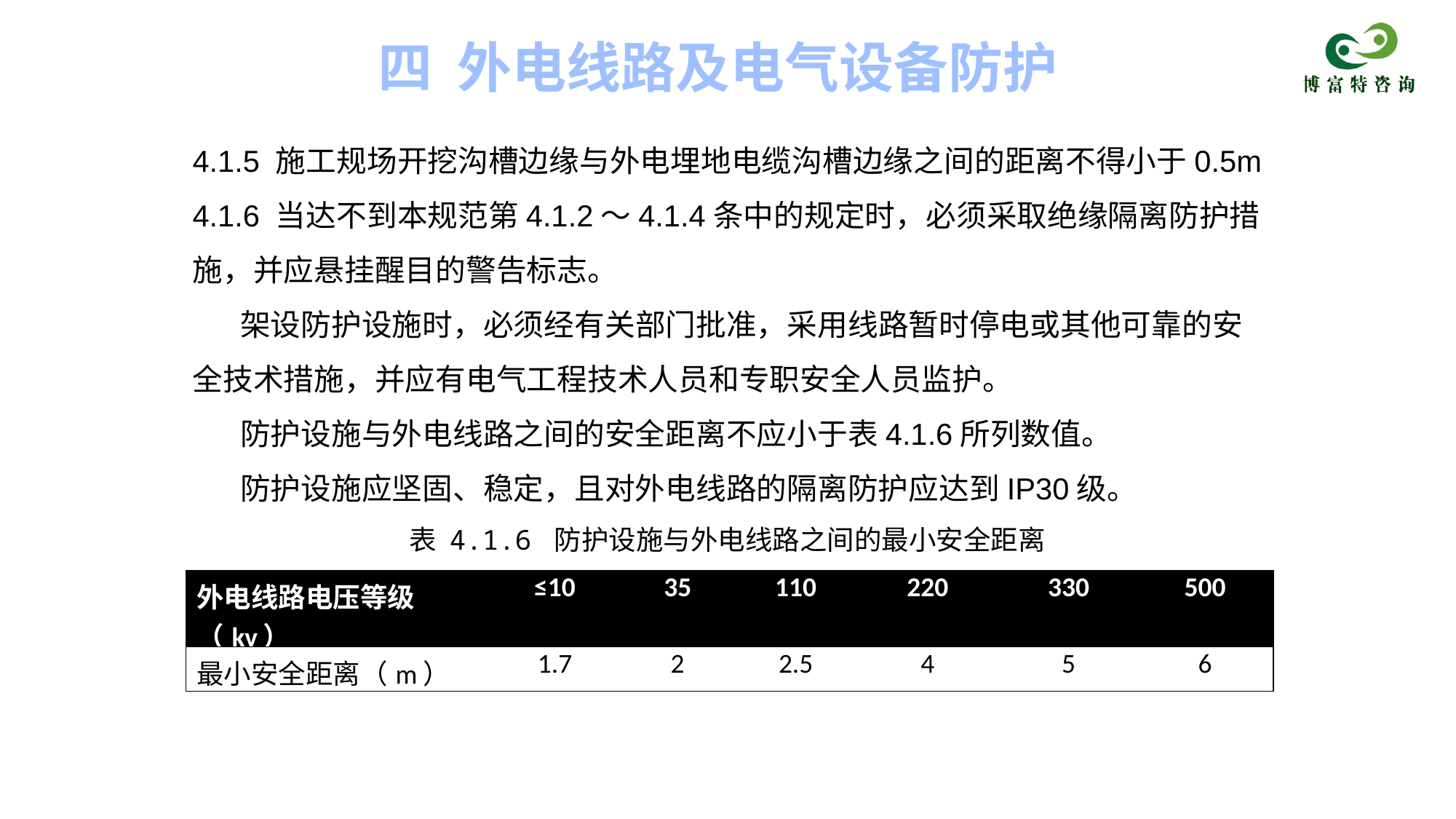

四  外电线路及电气设备防护
4.1.5 施工规场开挖沟槽边缘与外电埋地电缆沟槽边缘之间的距离不得小于0.5m
4.1.6 当达不到本规范第4.1.2～4.1.4条中的规定时，必须采取绝缘隔离防护措施，并应悬挂醒目的警告标志。
      架设防护设施时，必须经有关部门批准，采用线路暂时停电或其他可靠的安全技术措施，并应有电气工程技术人员和专职安全人员监护。
      防护设施与外电线路之间的安全距离不应小于表4.1.6所列数值。
      防护设施应坚固、稳定，且对外电线路的隔离防护应达到IP30级。
表 4.1.6 防护设施与外电线路之间的最小安全距离
| 外电线路电压等级（kv） | ≤10 | 35 | 110 | 220 | 330 | 500 |
| --- | --- | --- | --- | --- | --- | --- |
| 最小安全距离（m） | 1.7 | 2 | 2.5 | 4 | 5 | 6 |